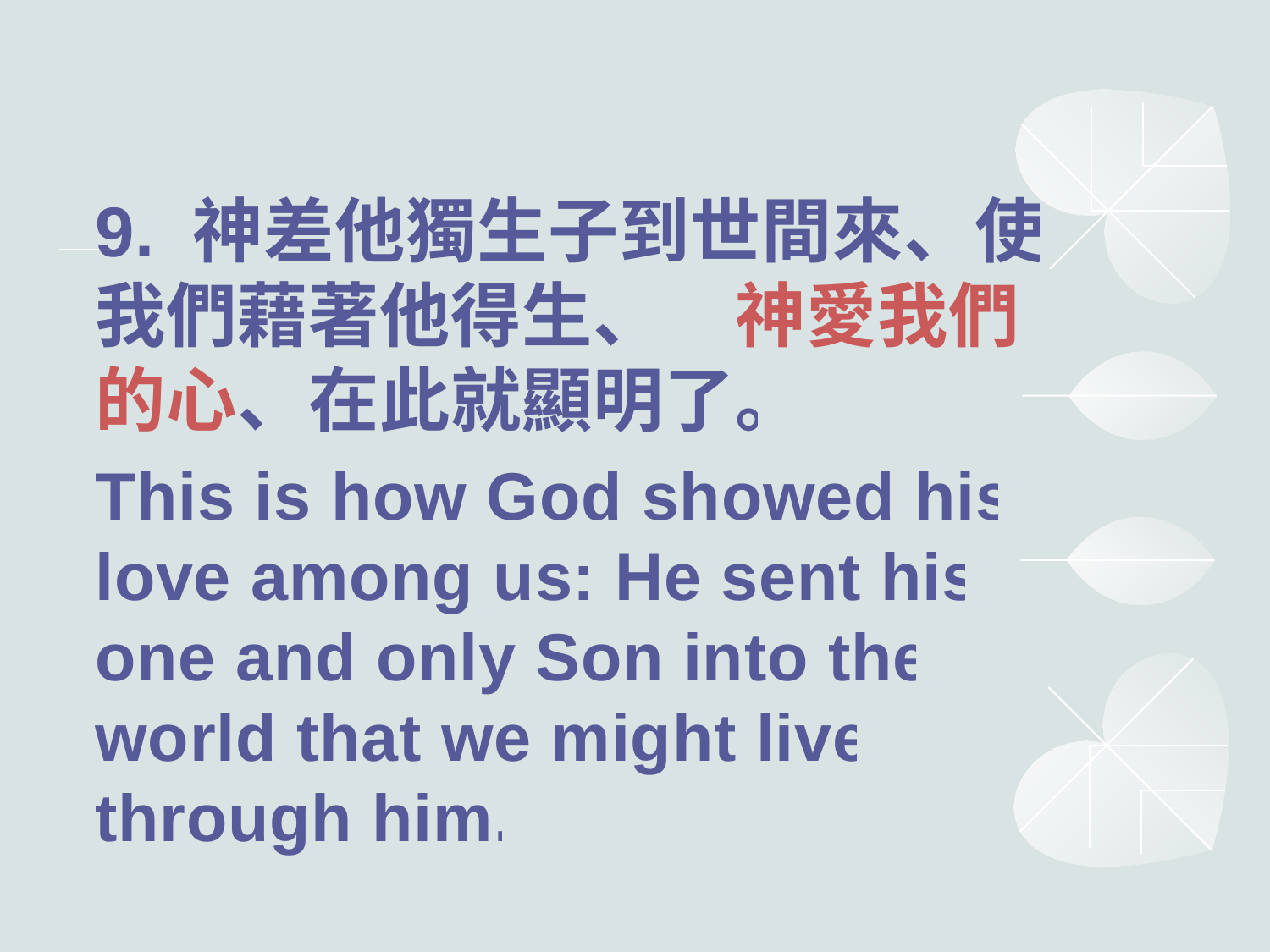

9. 神差他獨生子到世間來、使我們藉著他得生、　神愛我們的心、在此就顯明了。
This is how God showed his love among us: He sent his one and only Son into the world that we might live through him.